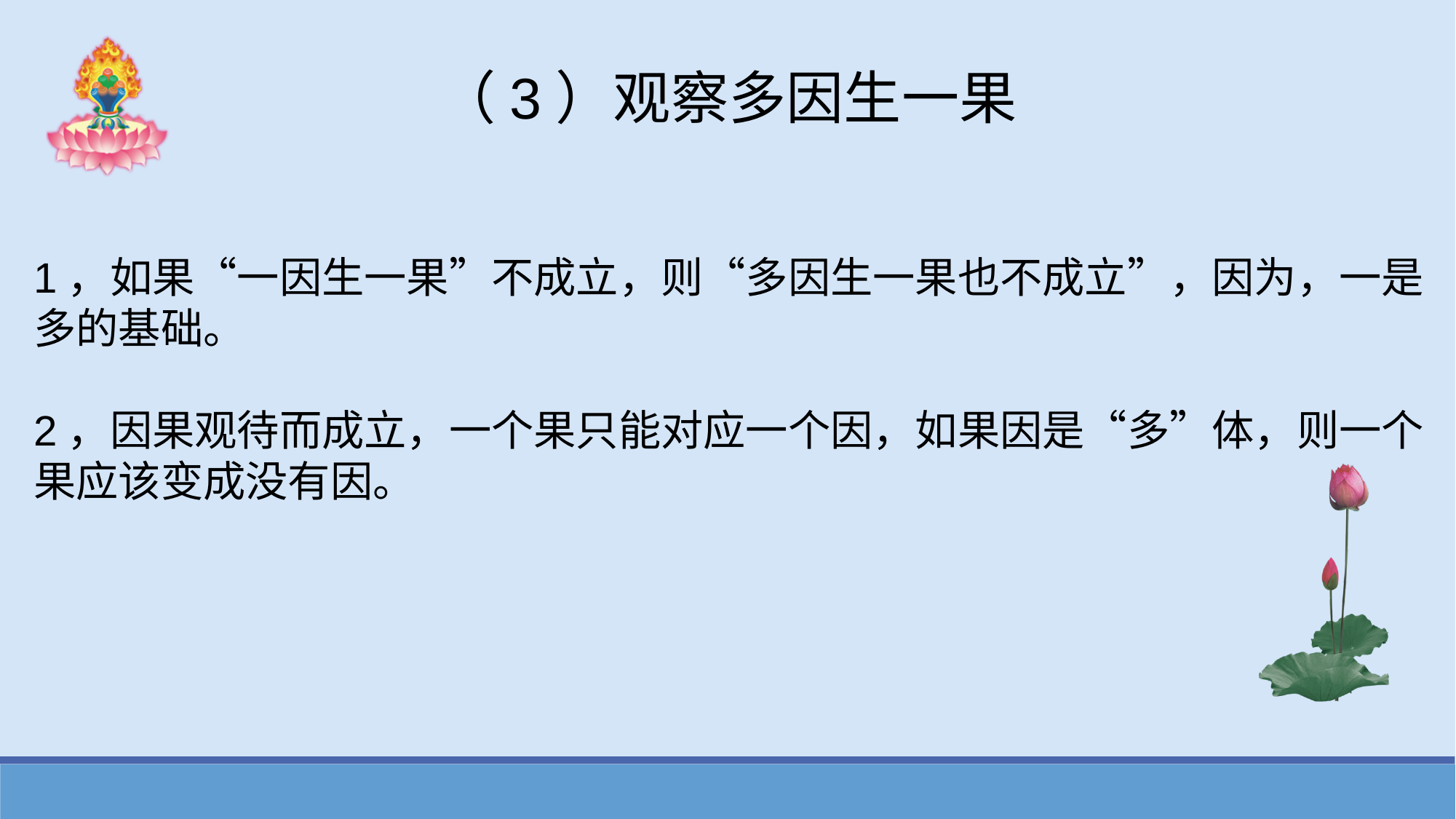

（3）观察多因生一果
1，如果“一因生一果”不成立，则“多因生一果也不成立”，因为，一是多的基础。

2，因果观待而成立，一个果只能对应一个因，如果因是“多”体，则一个果应该变成没有因。